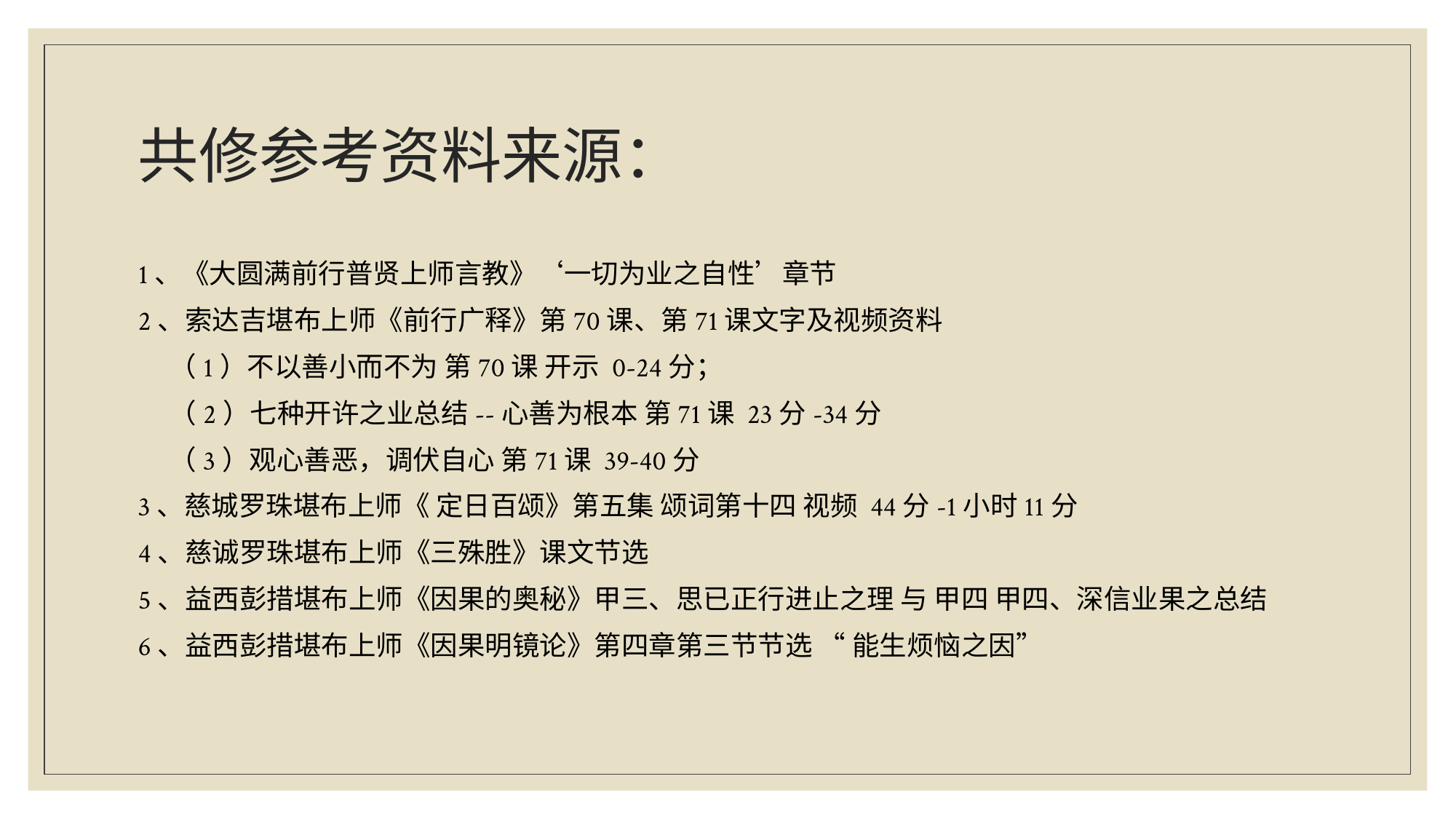

# 共修参考资料来源：
1、《大圆满前行普贤上师言教》‘一切为业之自性’章节
2、索达吉堪布上师《前行广释》第70课、第71课文字及视频资料
    （1）不以善小而不为 第70课 开示 0-24分；
    （2）七种开许之业总结--心善为根本 第71课 23分-34分
    （3）观心善恶，调伏自心 第71课 39-40分
3、慈城罗珠堪布上师《 定日百颂》第五集 颂词第十四 视频 44分-1小时11分
4、慈诚罗珠堪布上师《三殊胜》课文节选
5、益西彭措堪布上师《因果的奥秘》甲三、思已正行进止之理 与 甲四 甲四、深信业果之总结
6、益西彭措堪布上师《因果明镜论》第四章第三节节选 “ 能生烦恼之因”